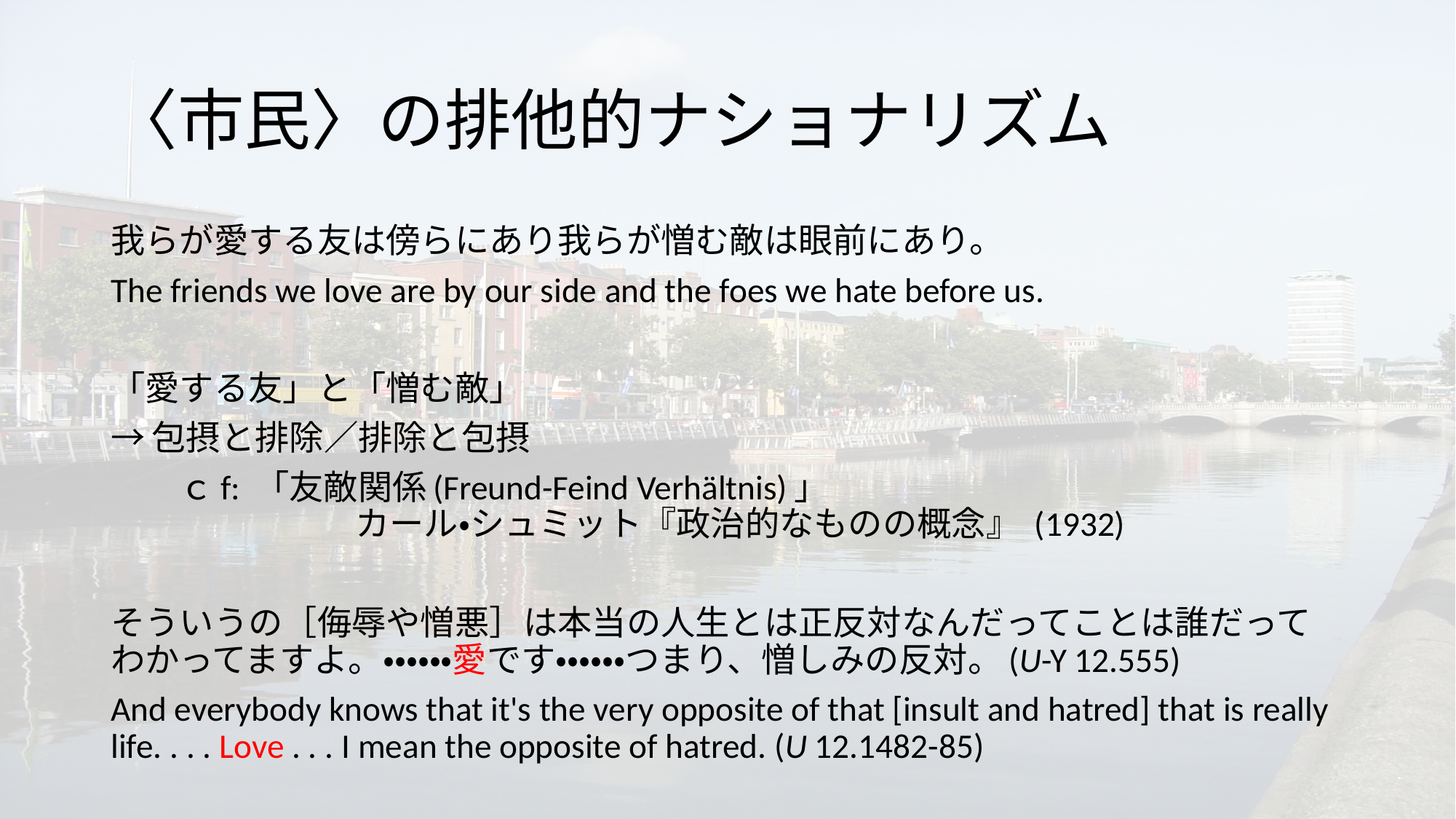

# 〈市民〉の排他的ナショナリズム
我らが愛する友は傍らにあり我らが憎む敵は眼前にあり。
The friends we love are by our side and the foes we hate before us.

「愛する友」と「憎む敵」
→包摂と排除／排除と包摂
　　ｃf: 「友敵関係(Freund-Feind Verhältnis)」
                                カール・シュミット『政治的なものの概念』 (1932)

そういうの［侮辱や憎悪］は本当の人生とは正反対なんだってことは誰だってわかってますよ。・・・・・・愛です・・・・・・つまり、憎しみの反対。(U-Y 12.555)
And everybody knows that it's the very opposite of that [insult and hatred] that is really life. . . . Love . . . I mean the opposite of hatred. (U 12.1482-85)